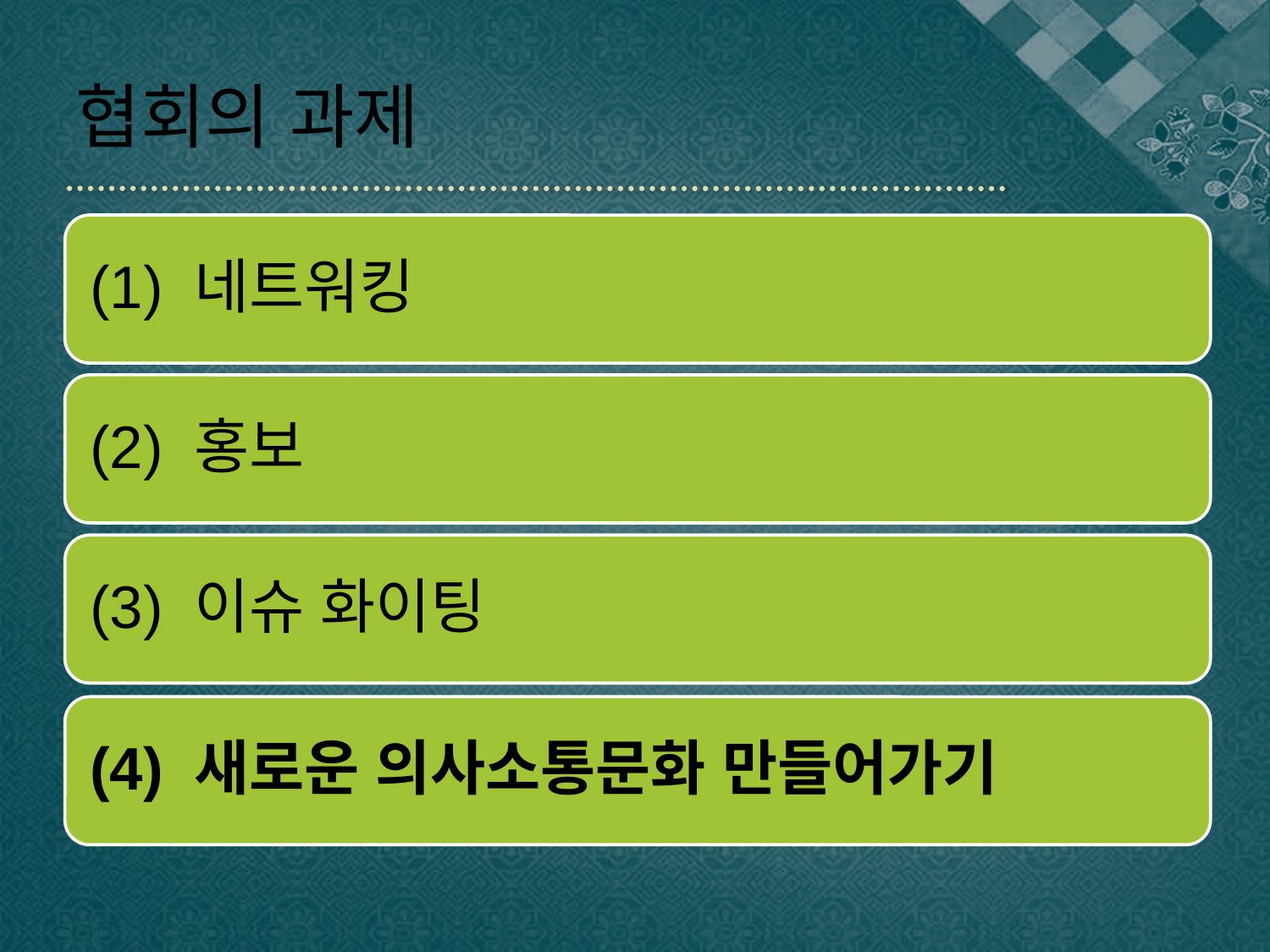

# 협회의 과제
(1) 네트워킹
(2) 홍보
(3) 이슈 화이팅
(4) 새로운 의사소통문화 만들어가기